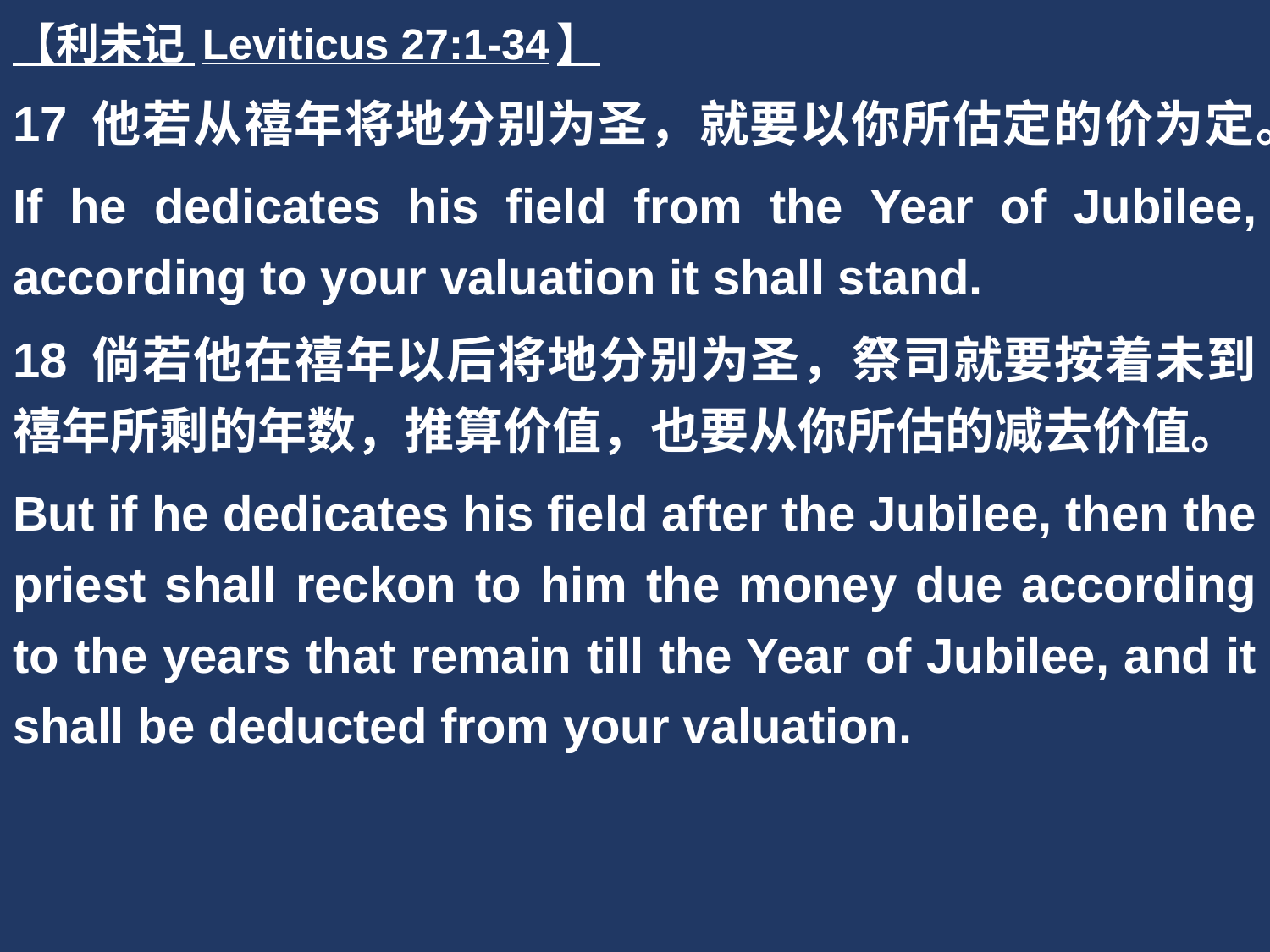

【利未记 Leviticus 27:1-34】
17 他若从禧年将地分别为圣，就要以你所估定的价为定。
If he dedicates his field from the Year of Jubilee, according to your valuation it shall stand.
18 倘若他在禧年以后将地分别为圣，祭司就要按着未到禧年所剩的年数，推算价值，也要从你所估的减去价值。
But if he dedicates his field after the Jubilee, then the priest shall reckon to him the money due according to the years that remain till the Year of Jubilee, and it shall be deducted from your valuation.